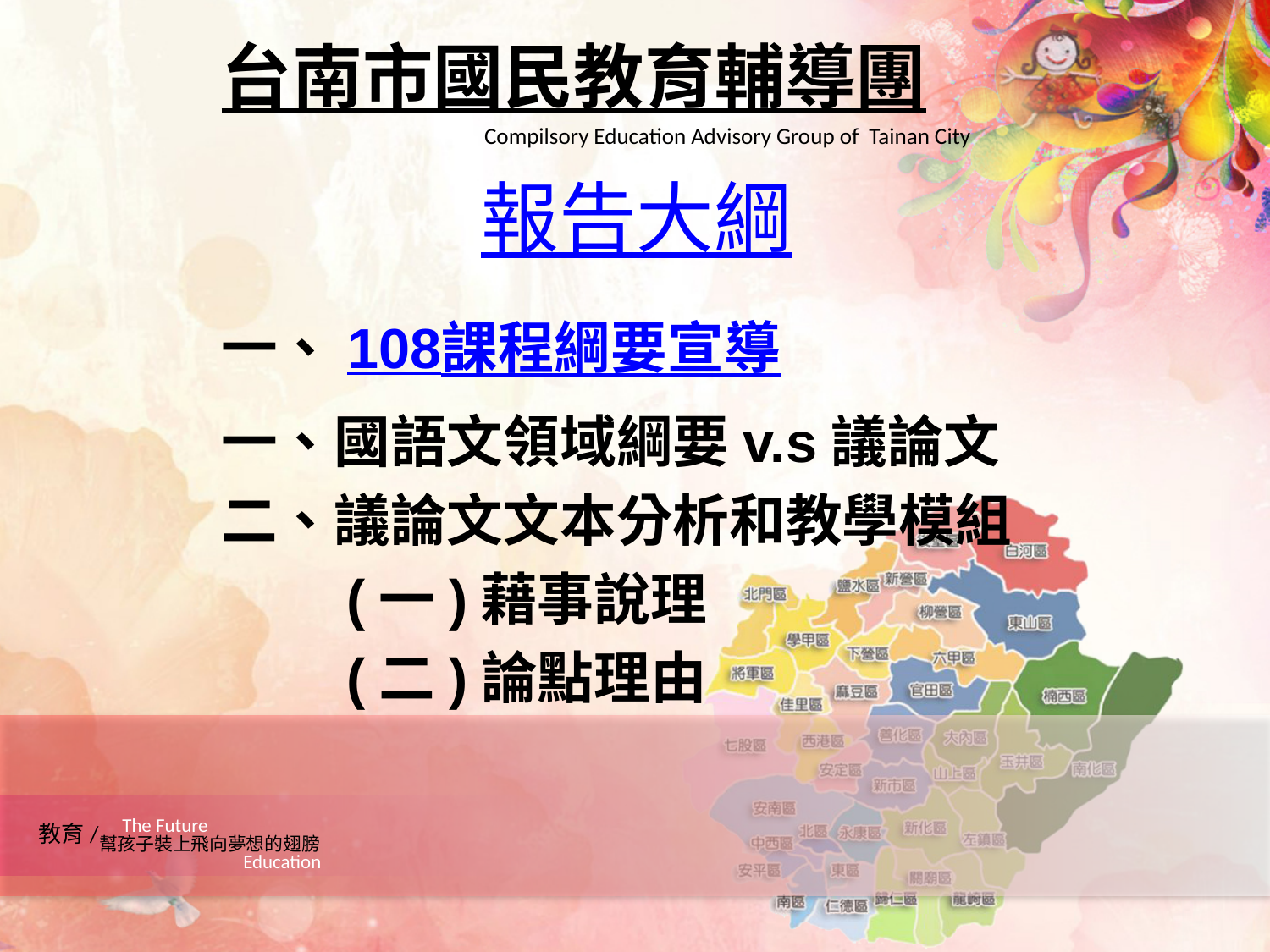

報告大綱
一、108課程綱要宣導
一、國語文領域綱要v.s議論文
二、議論文文本分析和教學模組
        (一)藉事說理
        (二)論點理由